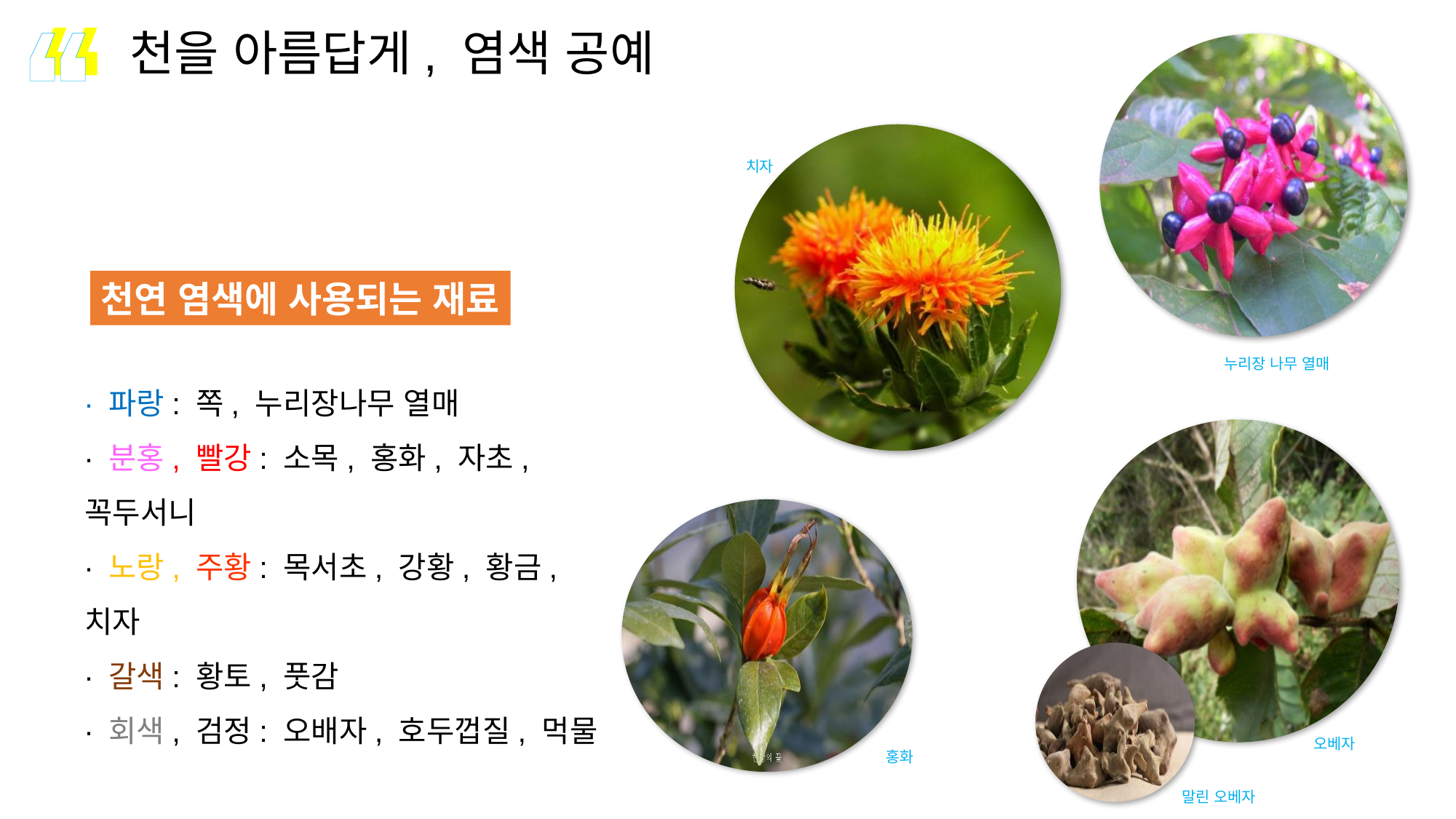

“
“
천을 아름답게, 염색 공예

치자
천연 염색에 사용되는 재료
누리장 나무 열매
· 파랑: 쪽, 누리장나무 열매
· 분홍, 빨강: 소목, 홍화, 자초, 꼭두서니
· 노랑, 주황: 목서초, 강황, 황금, 치자
· 갈색: 황토, 풋감
· 회색, 검정: 오배자, 호두껍질, 먹물

오베자
홍화
말린 오베자